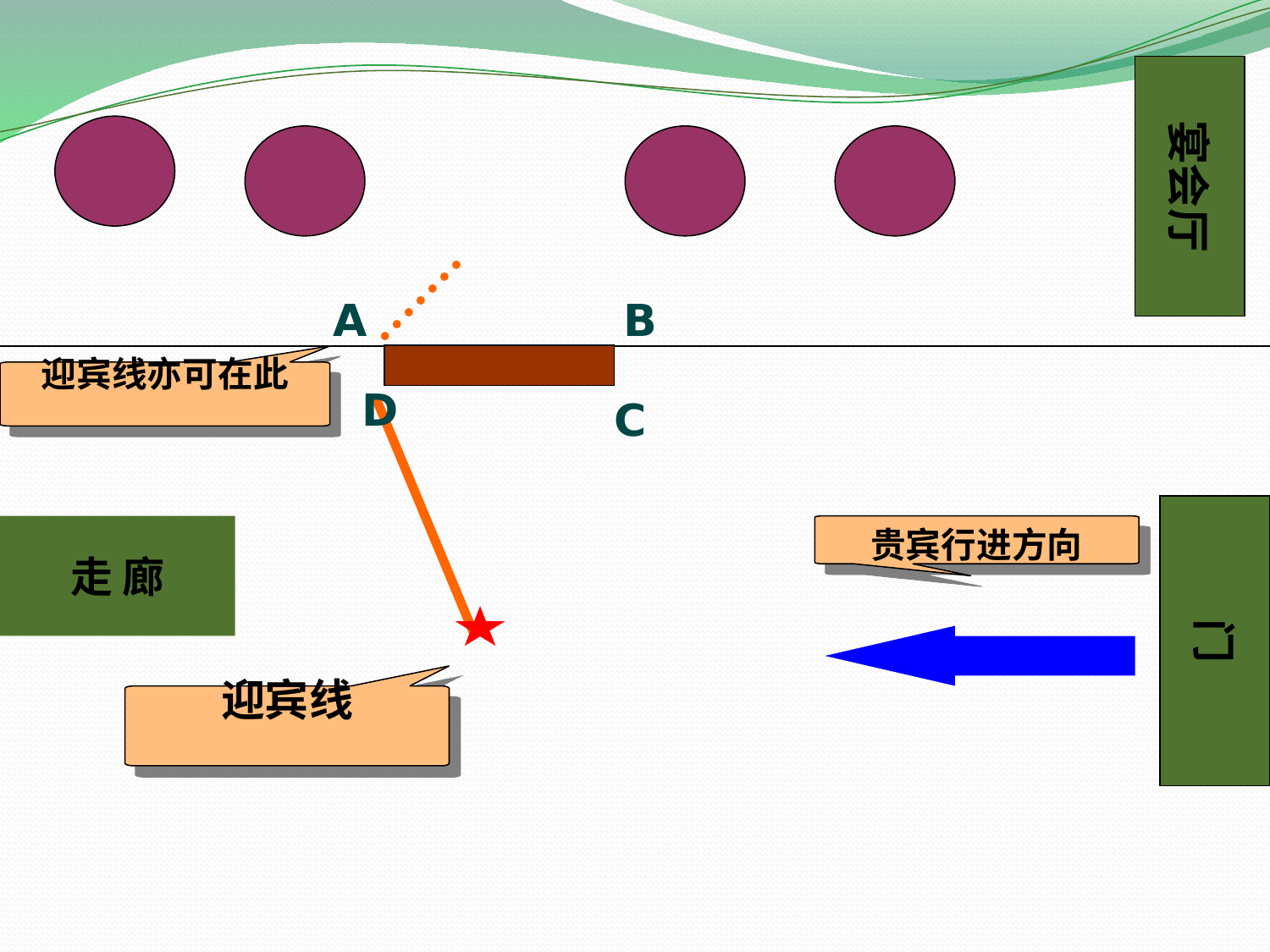

宴会厅

A
B

迎宾线亦可在此

D
C

门
走 廊
贵宾行进方向

迎宾线